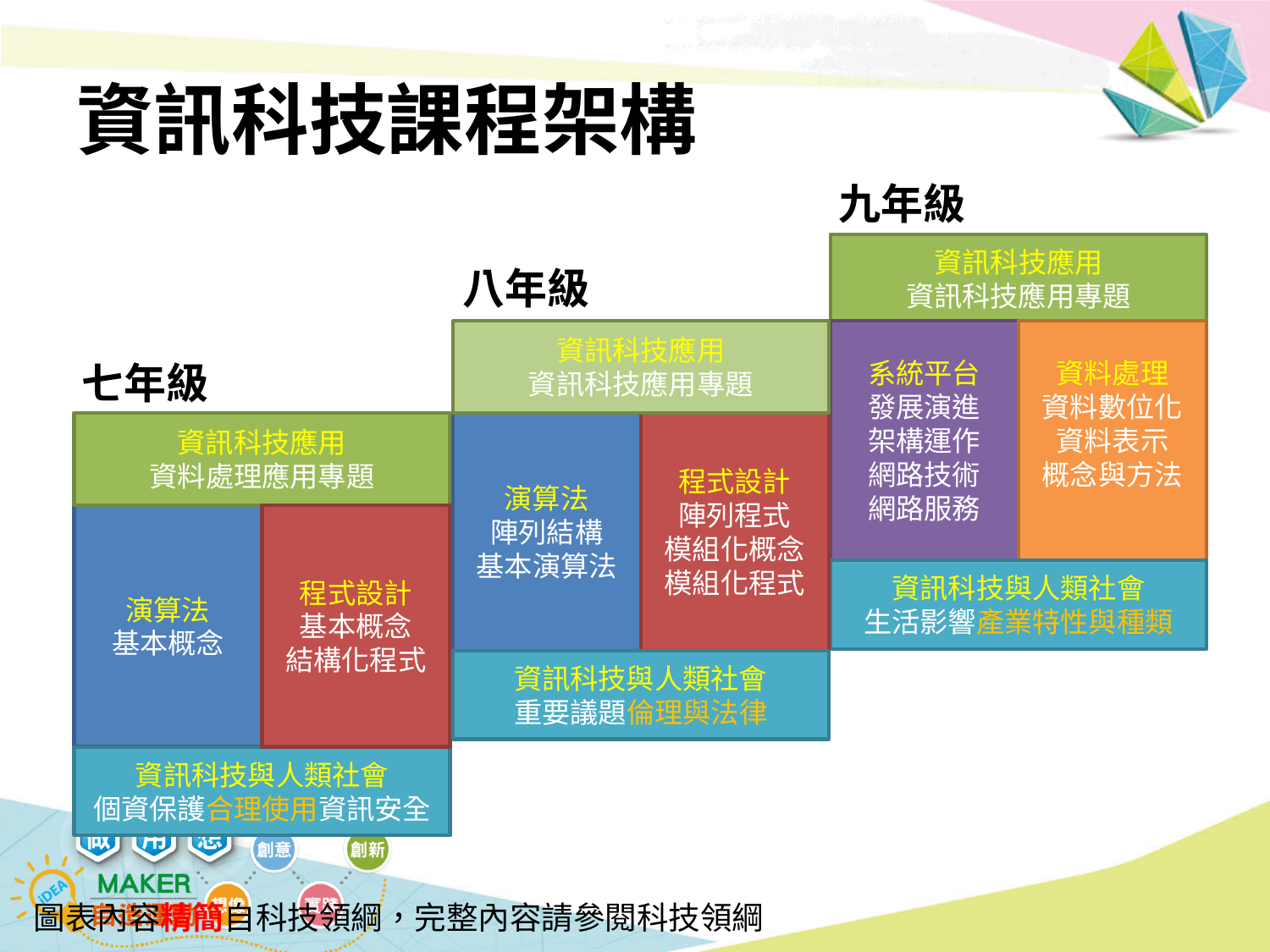

# 資訊科技課程架構
九年級
資訊科技應用
資訊科技應用專題
八年級
系統平台
發展演進
架構運作
網路技術
網路服務
資料處理
資料數位化
資料表示
概念與方法

資訊科技應用
資訊科技應用專題
七年級
演算法
陣列結構
基本演算法
程式設計
陣列程式
模組化概念
模組化程式
資訊科技應用
資料處理應用專題
演算法
基本概念
程式設計
基本概念
結構化程式
資訊科技與人類社會
生活影響產業特性與種類
資訊科技與人類社會
重要議題倫理與法律
資訊科技與人類社會
個資保護合理使用資訊安全
圖表內容精簡自科技領綱，完整內容請參閱科技領綱